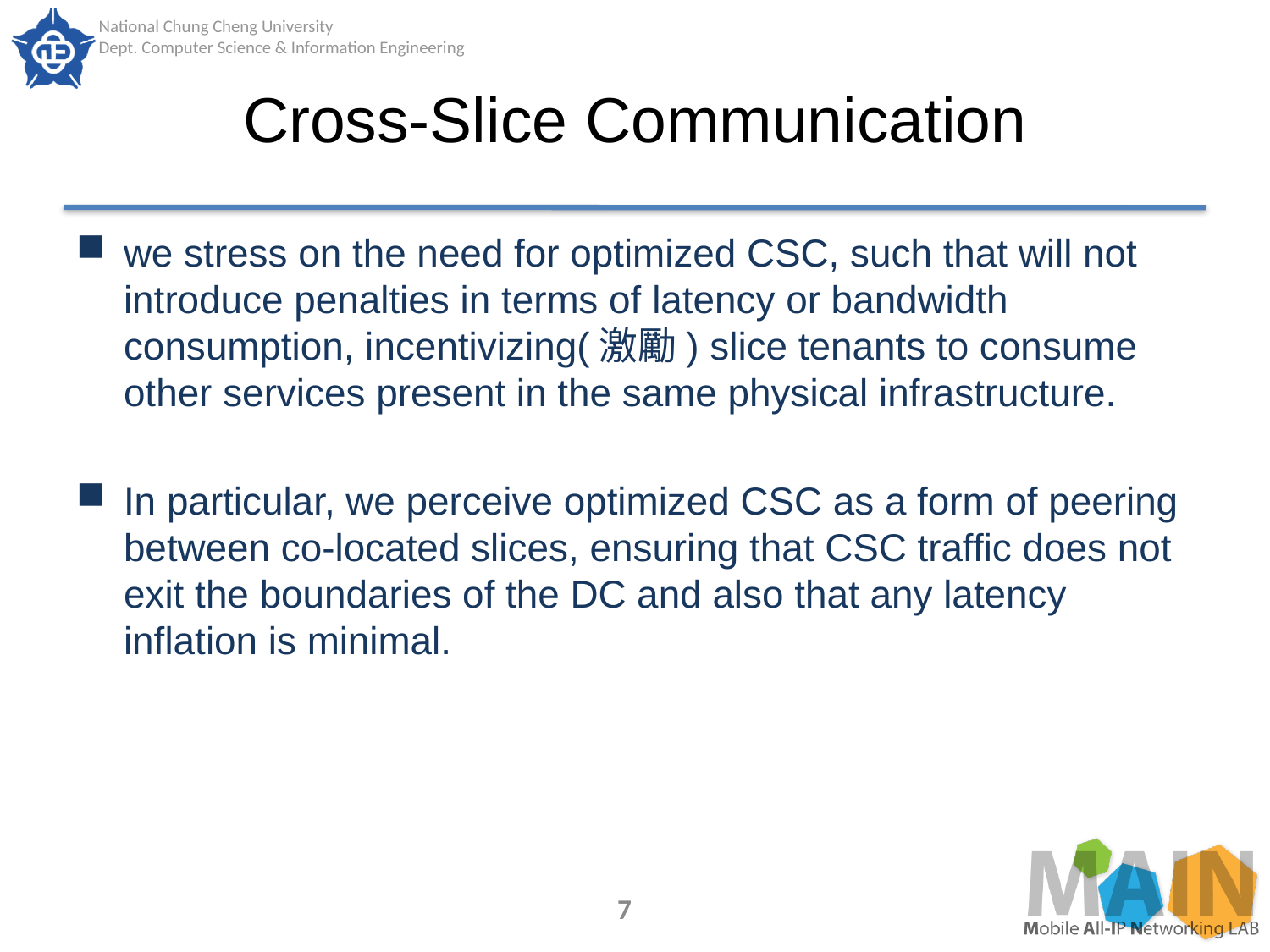

# Cross-Slice Communication
we stress on the need for optimized CSC, such that will not introduce penalties in terms of latency or bandwidth consumption, incentivizing(激勵) slice tenants to consume other services present in the same physical infrastructure.

In particular, we perceive optimized CSC as a form of peering between co-located slices, ensuring that CSC traffic does not exit the boundaries of the DC and also that any latency inflation is minimal.

7